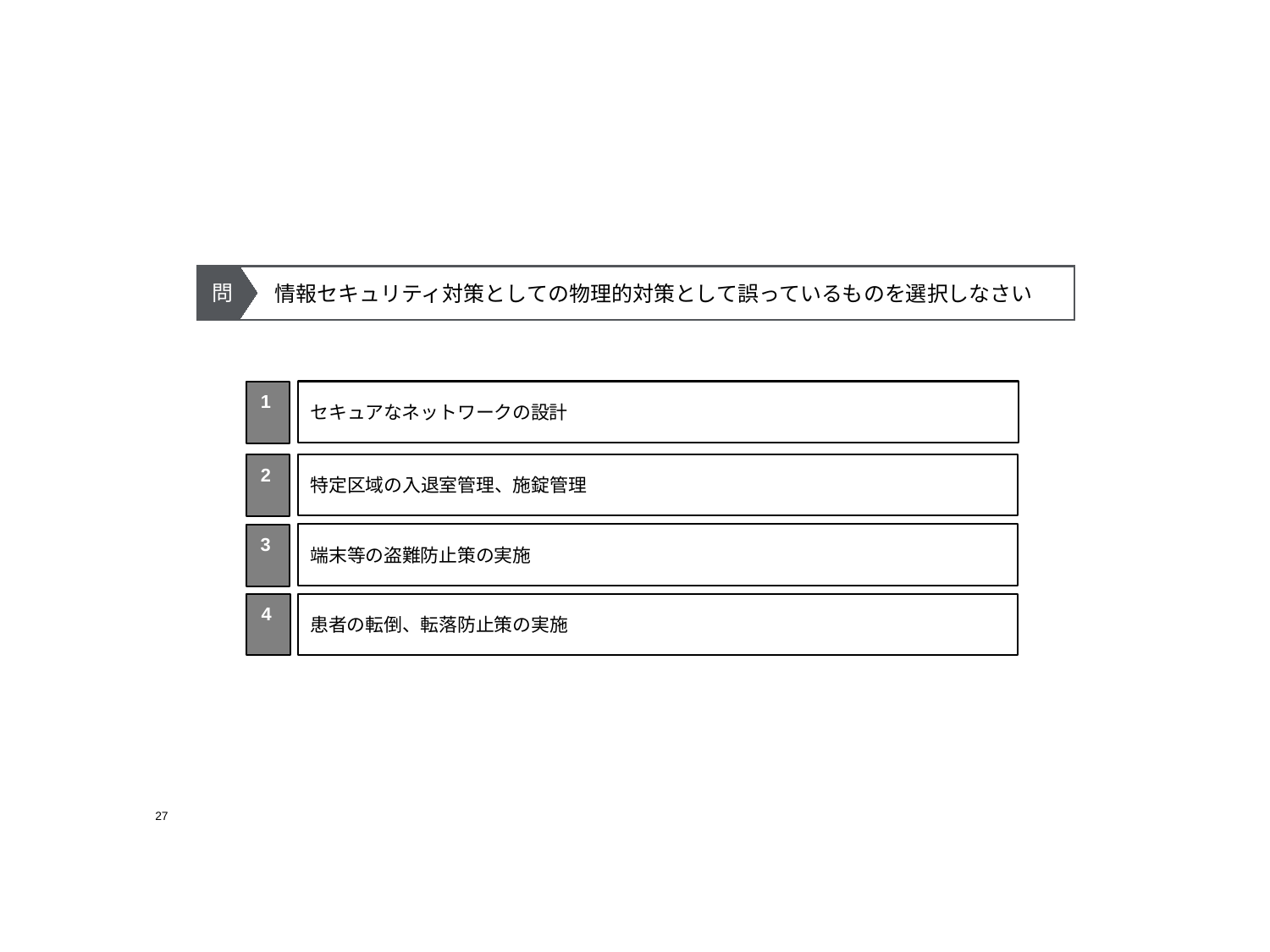

問
　情報セキュリティ対策としての物理的対策として誤っているものを選択しなさい
セキュアなネットワークの設計
1
特定区域の入退室管理、施錠管理
2
端末等の盗難防止策の実施
3
4
患者の転倒、転落防止策の実施
27